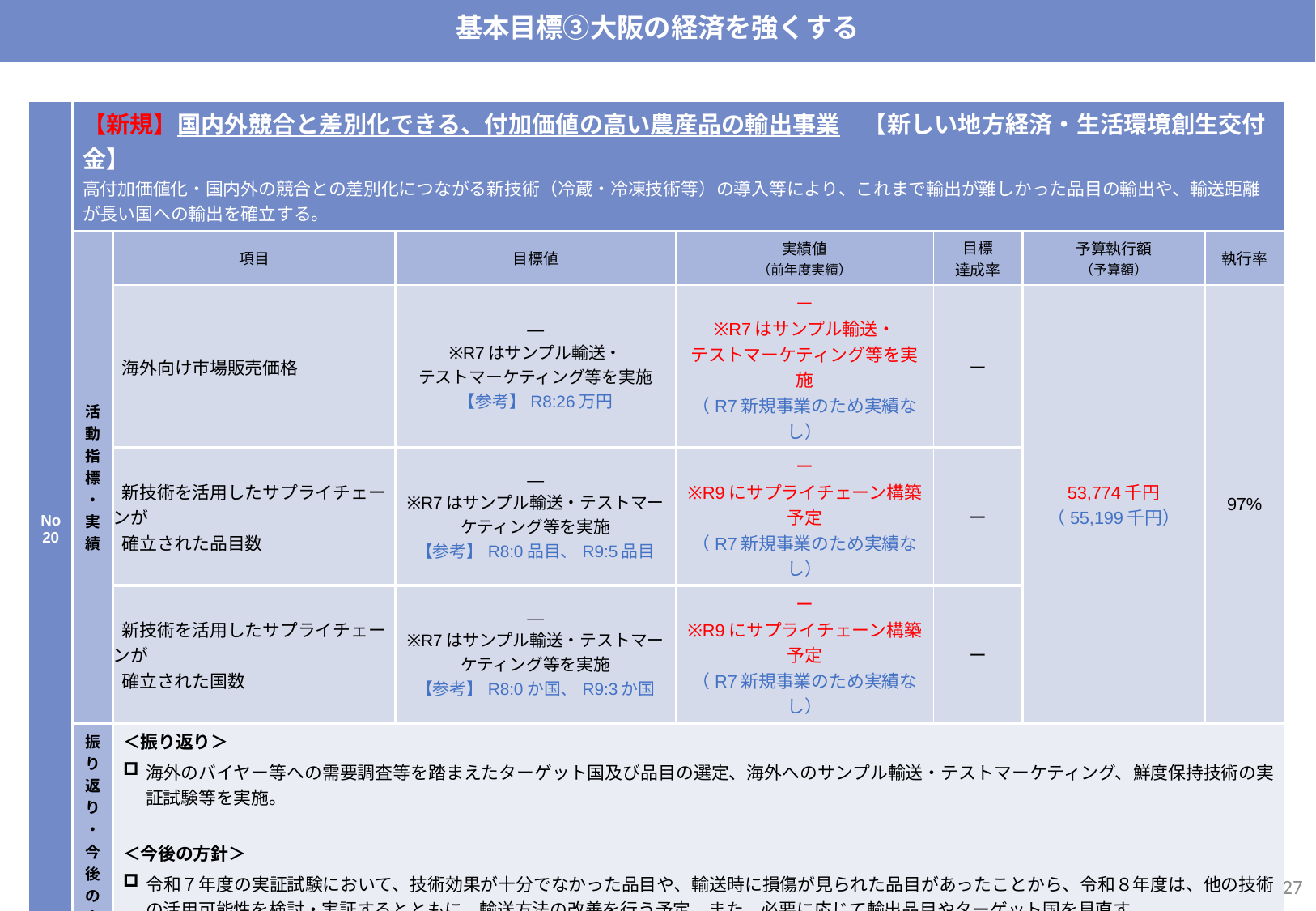

基本目標③大阪の経済を強くする
| No20 | 【新規】国内外競合と差別化できる、付加価値の高い農産品の輸出事業　【新しい地方経済・生活環境創生交付金】 高付加価値化・国内外の競合との差別化につながる新技術（冷蔵・冷凍技術等）の導入等により、これまで輸出が難しかった品目の輸出や、輸送距離が長い国への輸出を確立する。 |  |  |  |  | ぶどう狩りやワイン産地の見学など着地型観光による「大阪の食」のプロモーションの他、観光コンテンツと連携することにより府内周辺部への流れを創出し、その地域でしかできない「大阪の食」の体験を創出する。また、コロナ禍を踏まえたデジタル技術の活用による非対面型のプロモーションやマッチング商談会により海外市場の開拓を図り、海外販路拡大をめざす生産者等の支援を行う。※令和3年度事業を繰越実施。 |  |
| --- | --- | --- | --- | --- | --- | --- | --- |
|  | 活動指標・実績 | 項目 | 目標値 | 実績値 （前年度実績） | 目標 達成率 | 予算執行額 （予算額） | 執行率 |
|  |  | 海外向け市場販売価格 | ― ※R7はサンプル輸送・ テストマーケティング等を実施 【参考】R8:26万円 | ー ※R7はサンプル輸送・ テストマーケティング等を実施 （R7新規事業のため実績なし） | ー | 53,774千円 （55,199千円） | 97% |
|  |  | 新技術を活用したサプライチェーンが 確立された品目数 | ― ※R7はサンプル輸送・テストマーケティング等を実施 【参考】R8:0品目、R9:5品目 | ー ※R9にサプライチェーン構築予定 （R7新規事業のため実績なし） | ー |  |  |
|  |  | 新技術を活用したサプライチェーンが 確立された国数 | ― ※R7はサンプル輸送・テストマーケティング等を実施 【参考】R8:0か国、R9:3か国 | ー ※R9にサプライチェーン構築予定 （R7新規事業のため実績なし） | ー |  |  |
|  | 振り返り・今後の方針 | ＜振り返り＞ 海外のバイヤー等への需要調査等を踏まえたターゲット国及び品目の選定、海外へのサンプル輸送・テストマーケティング、鮮度保持技術の実証試験等を実施。 ＜今後の方針＞ 令和７年度の実証試験において、技術効果が十分でなかった品目や、輸送時に損傷が見られた品目があったことから、令和８年度は、他の技術の活用可能性を検討・実証するとともに、輸送方法の改善を行う予定。また、必要に応じて輸出品目やターゲット国を見直す。 令和８年度は、引き続き地域未来交付金を活用し、事業を実施する。 |  |  |  |  |  |
27